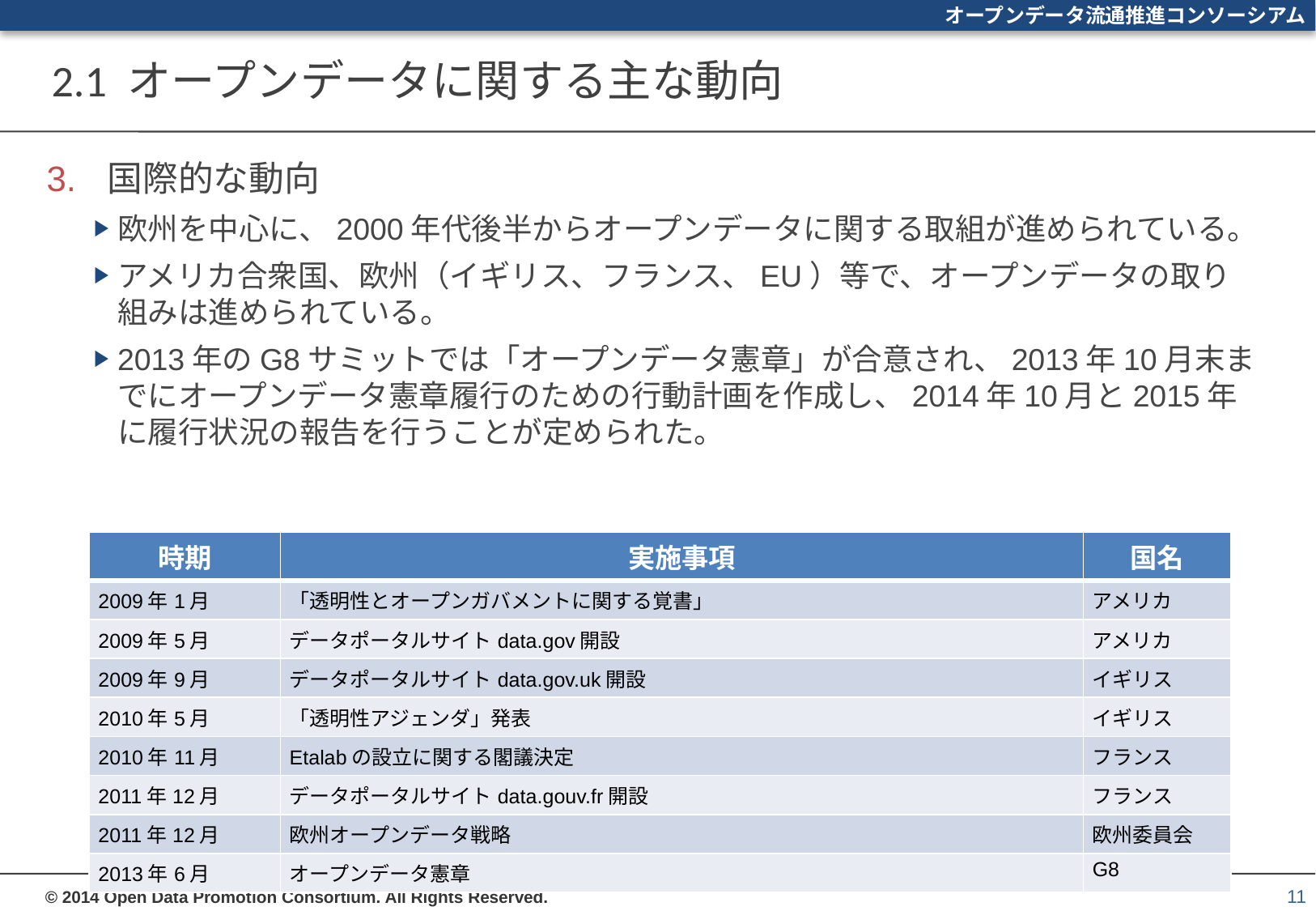

# 2.1 オープンデータに関する主な動向
国際的な動向
欧州を中心に、2000年代後半からオープンデータに関する取組が進められている。
アメリカ合衆国、欧州（イギリス、フランス、EU）等で、オープンデータの取り組みは進められている。
2013年のG8サミットでは「オープンデータ憲章」が合意され、2013年10月末までにオープンデータ憲章履行のための行動計画を作成し、2014年10月と2015年に履行状況の報告を行うことが定められた。

| 時期 | 実施事項 | 国名 |
| --- | --- | --- |
| 2009年1月 | 「透明性とオープンガバメントに関する覚書」 | アメリカ |
| 2009年5月 | データポータルサイトdata.gov開設 | アメリカ |
| 2009年9月 | データポータルサイトdata.gov.uk開設 | イギリス |
| 2010年5月 | 「透明性アジェンダ」発表 | イギリス |
| 2010年11月 | Etalabの設立に関する閣議決定 | フランス |
| 2011年12月 | データポータルサイトdata.gouv.fr開設 | フランス |
| 2011年12月 | 欧州オープンデータ戦略 | 欧州委員会 |
| 2013年6月 | オープンデータ憲章 | G8 |
11